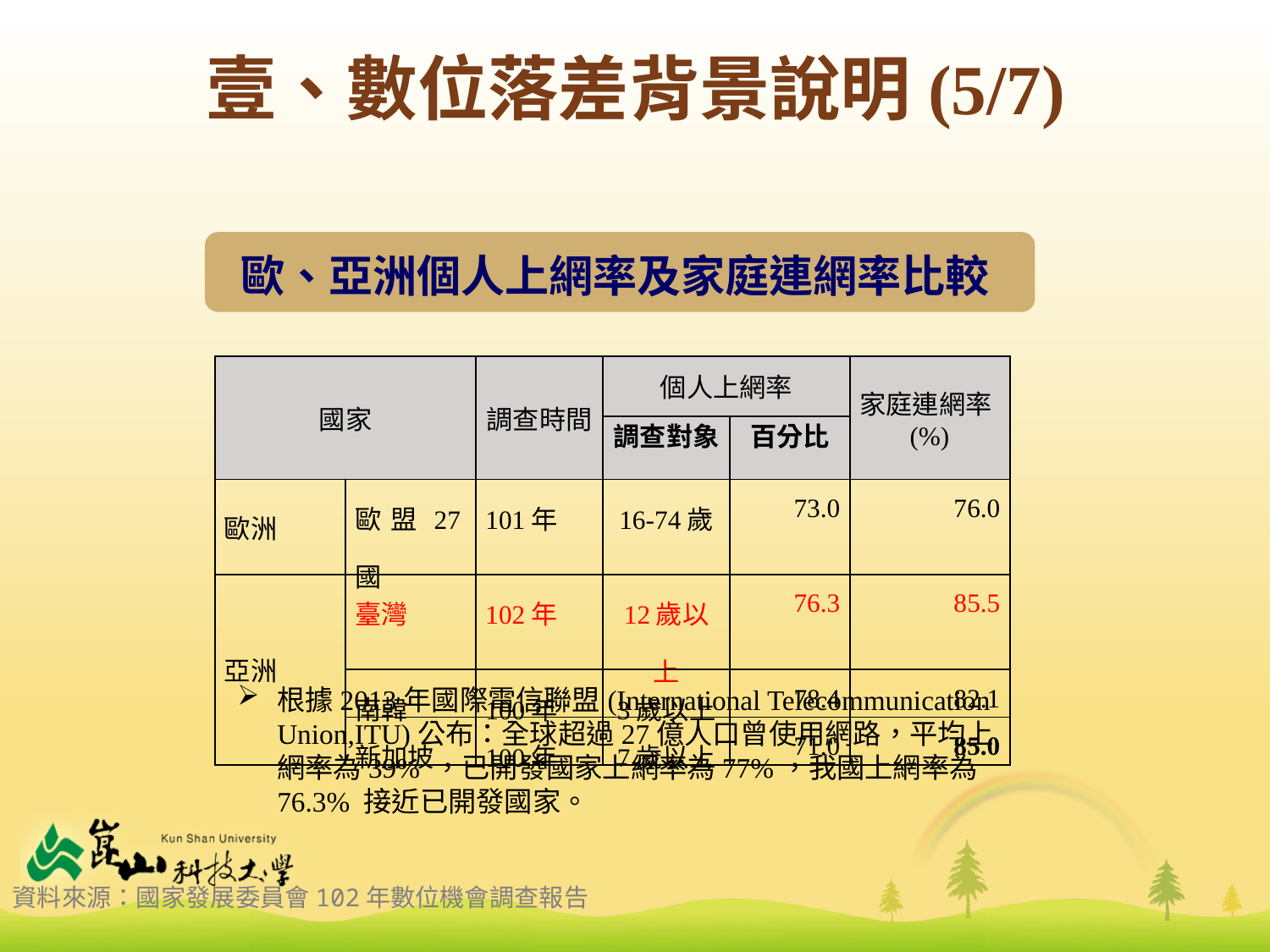

壹、數位落差背景說明(5/7)

歐、亞洲個人上網率及家庭連網率比較
| 國家 |  | 調查時間 | 個人上網率 |  | 家庭連網率(%) |
| --- | --- | --- | --- | --- | --- |
|  |  |  | 調查對象 | 百分比 |  |
| 歐洲 | 歐盟27國 | 101年 | 16-74歲 | 73.0 | 76.0 |
| 亞洲 | 臺灣 | 102年 | 12歲以上 | 76.3 | 85.5 |
|  | 南韓 | 100年 | 3歲以上 | 78.4 | 82.1 |
|  | 新加坡 | 100年 | 7歲以上 | 71.0 | 85.0 |
根據2013年國際電信聯盟(International Telecommunication Union,ITU)公布：全球超過27億人口曾使用網路，平均上網率為39% ，已開發國家上網率為77%，我國上網率為76.3% 接近已開發國家。
資料來源：國家發展委員會102年數位機會調查報告